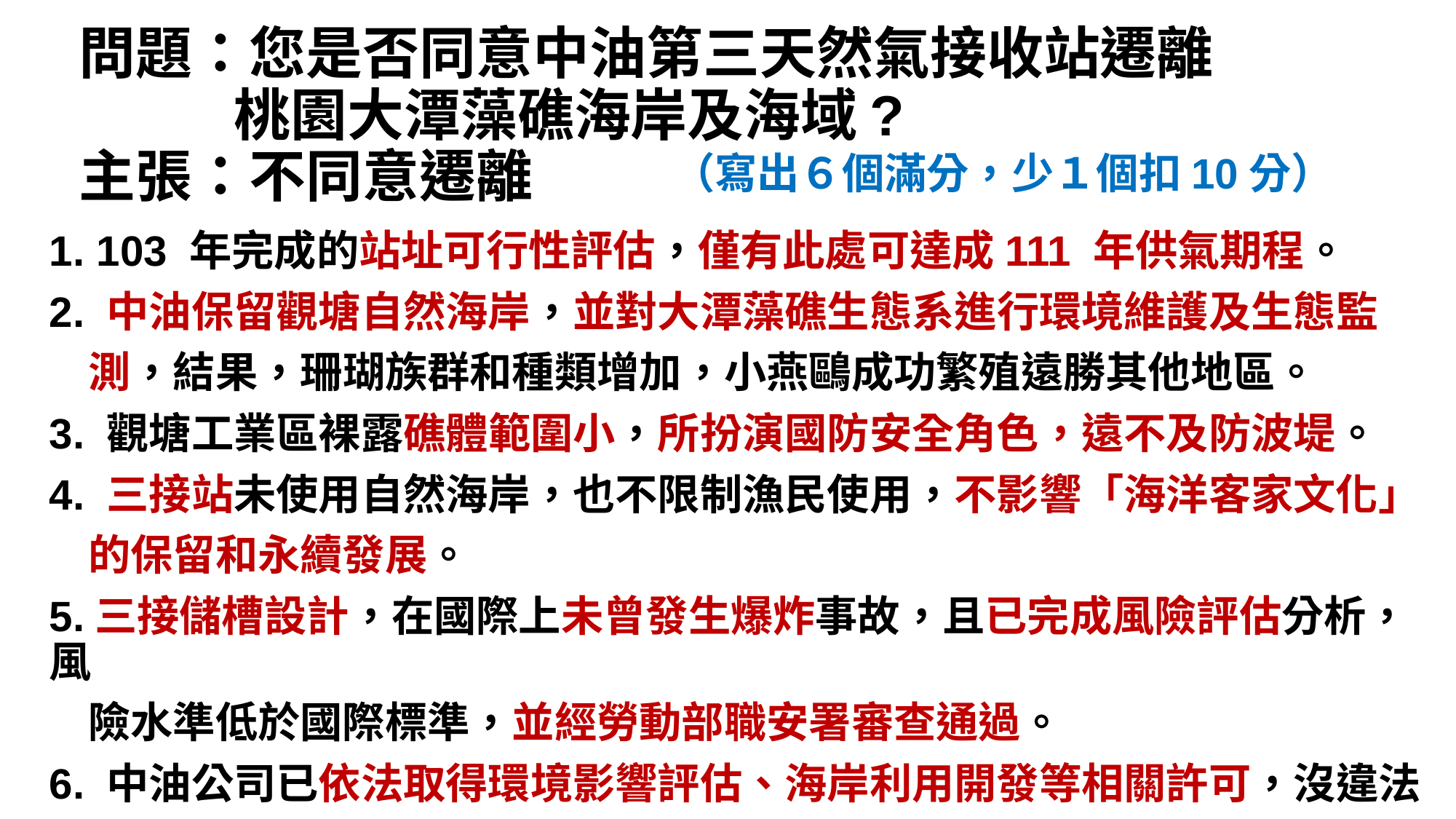

問題：您是否同意中油第三天然氣接收站遷離
            桃園大潭藻礁海岸及海域?
主張：不同意遷離
（寫出６個滿分，少１個扣10分）
1. 103 年完成的站址可行性評估，僅有此處可達成111 年供氣期程。
2. 中油保留觀塘自然海岸，並對大潭藻礁生態系進行環境維護及生態監
   測，結果，珊瑚族群和種類增加，小燕鷗成功繁殖遠勝其他地區。
3. 觀塘工業區裸露礁體範圍小，所扮演國防安全角色，遠不及防波堤。
4. 三接站未使用自然海岸，也不限制漁民使用，不影響「海洋客家文化」
   的保留和永續發展。
5.三接儲槽設計，在國際上未曾發生爆炸事故，且已完成風險評估分析，風
   險水準低於國際標準，並經勞動部職安署審查通過。
6. 中油公司已依法取得環境影響評估、海岸利用開發等相關許可，沒違法